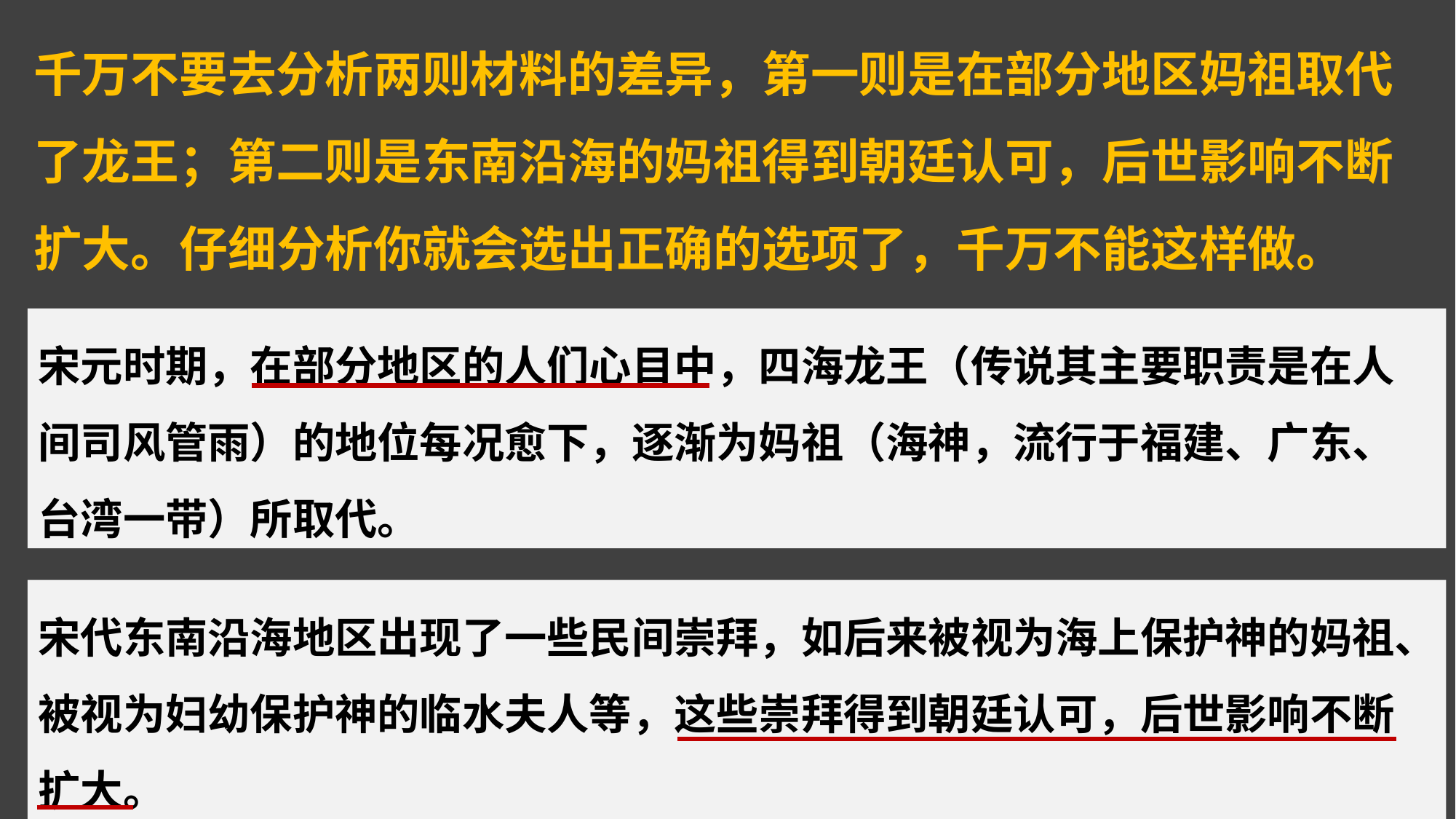

千万不要去分析两则材料的差异，第一则是在部分地区妈祖取代了龙王；第二则是东南沿海的妈祖得到朝廷认可，后世影响不断扩大。仔细分析你就会选出正确的选项了，千万不能这样做。
宋元时期，在部分地区的人们心目中，四海龙王（传说其主要职责是在人间司风管雨）的地位每况愈下，逐渐为妈祖（海神，流行于福建、广东、台湾一带）所取代。
宋代东南沿海地区出现了一些民间崇拜，如后来被视为海上保护神的妈祖、被视为妇幼保护神的临水夫人等，这些崇拜得到朝廷认可，后世影响不断扩大。